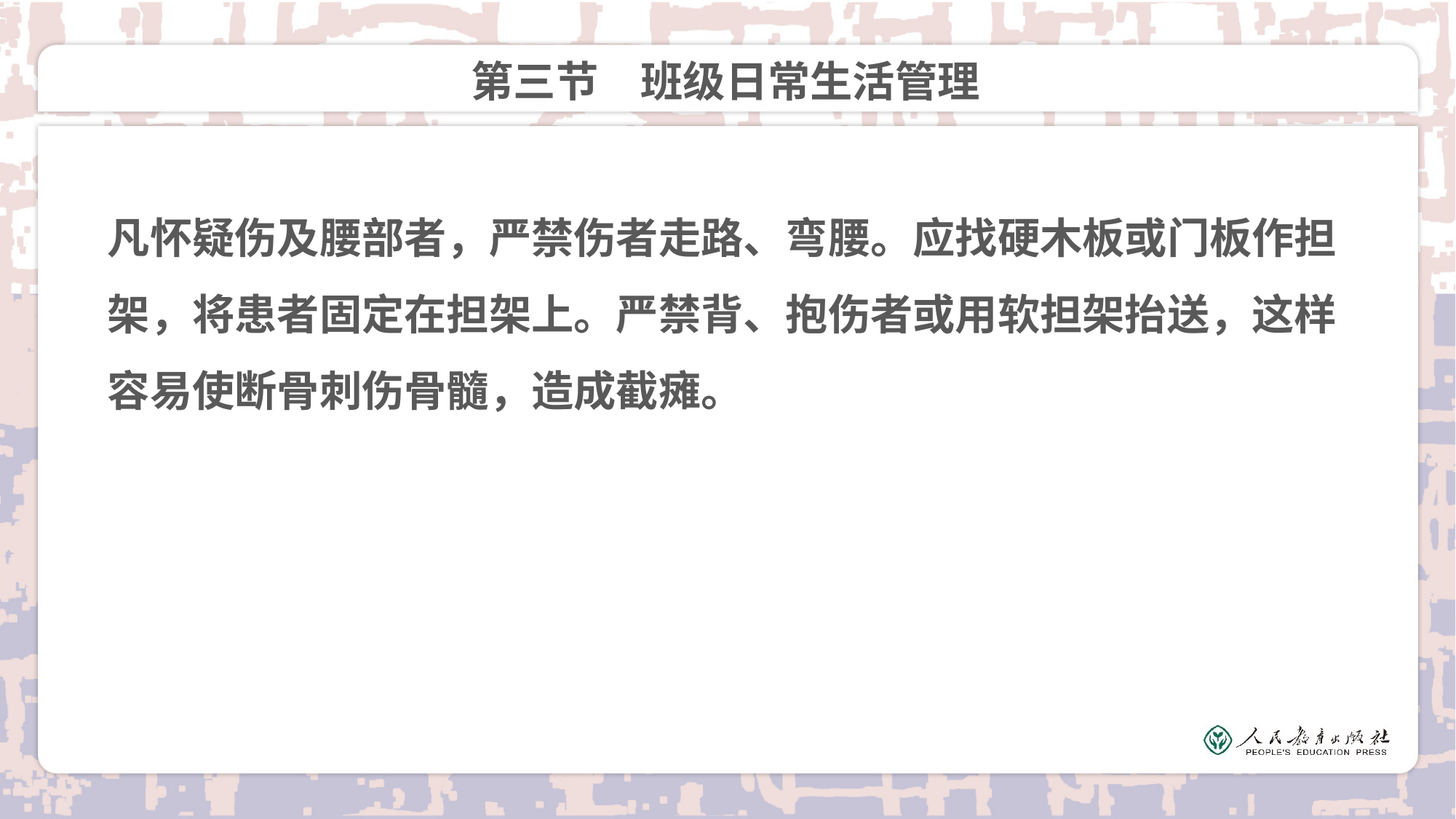

# 第三节　班级日常生活管理
凡怀疑伤及腰部者，严禁伤者走路、弯腰。应找硬木板或门板作担架，将患者固定在担架上。严禁背、抱伤者或用软担架抬送，这样容易使断骨刺伤骨髓，造成截瘫。